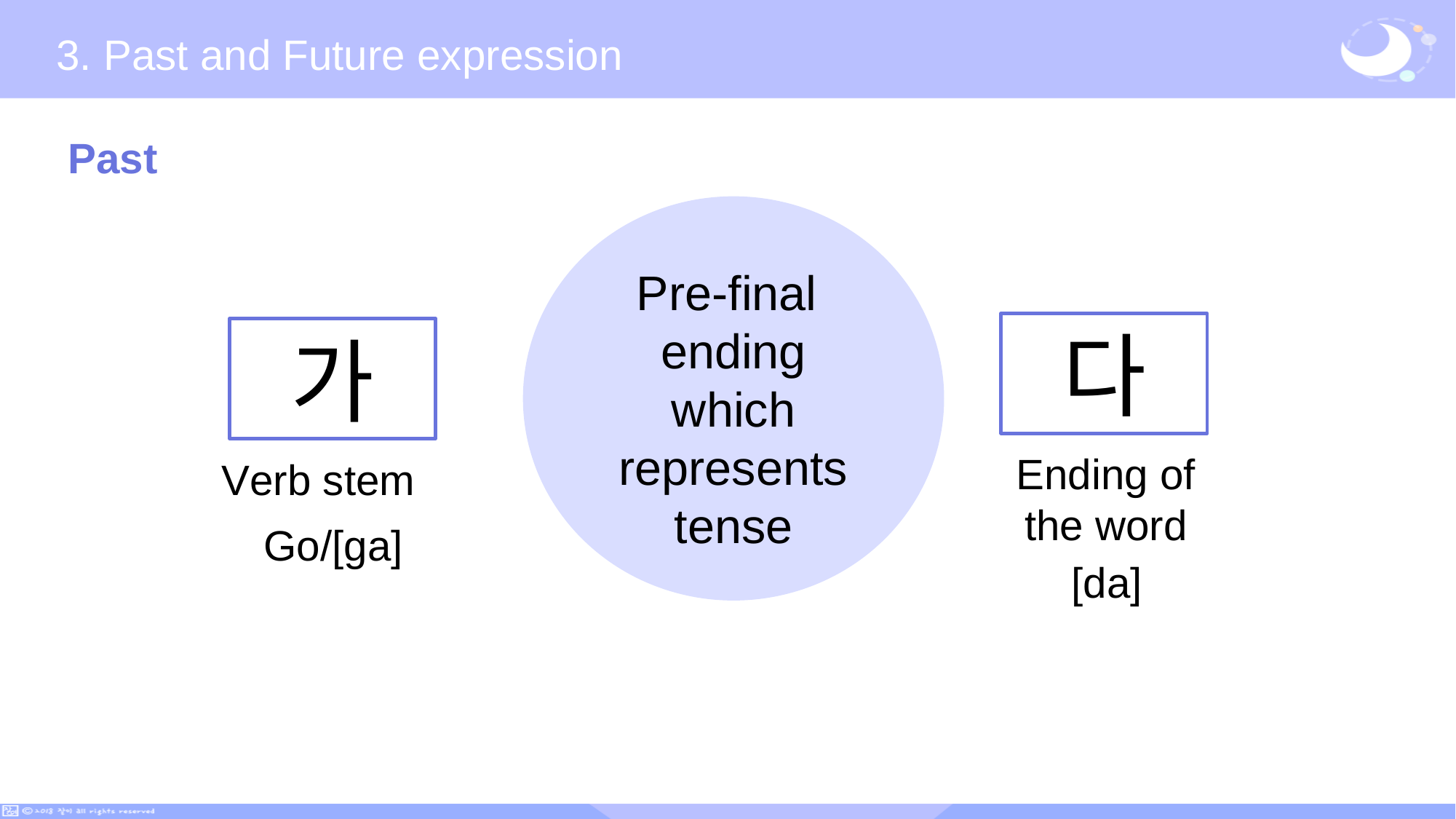

3. Past and Future expression
Past

Pre-final
ending
which represents tense
다
가
Ending of the word
Verb stem
Go/[ga]
[da]